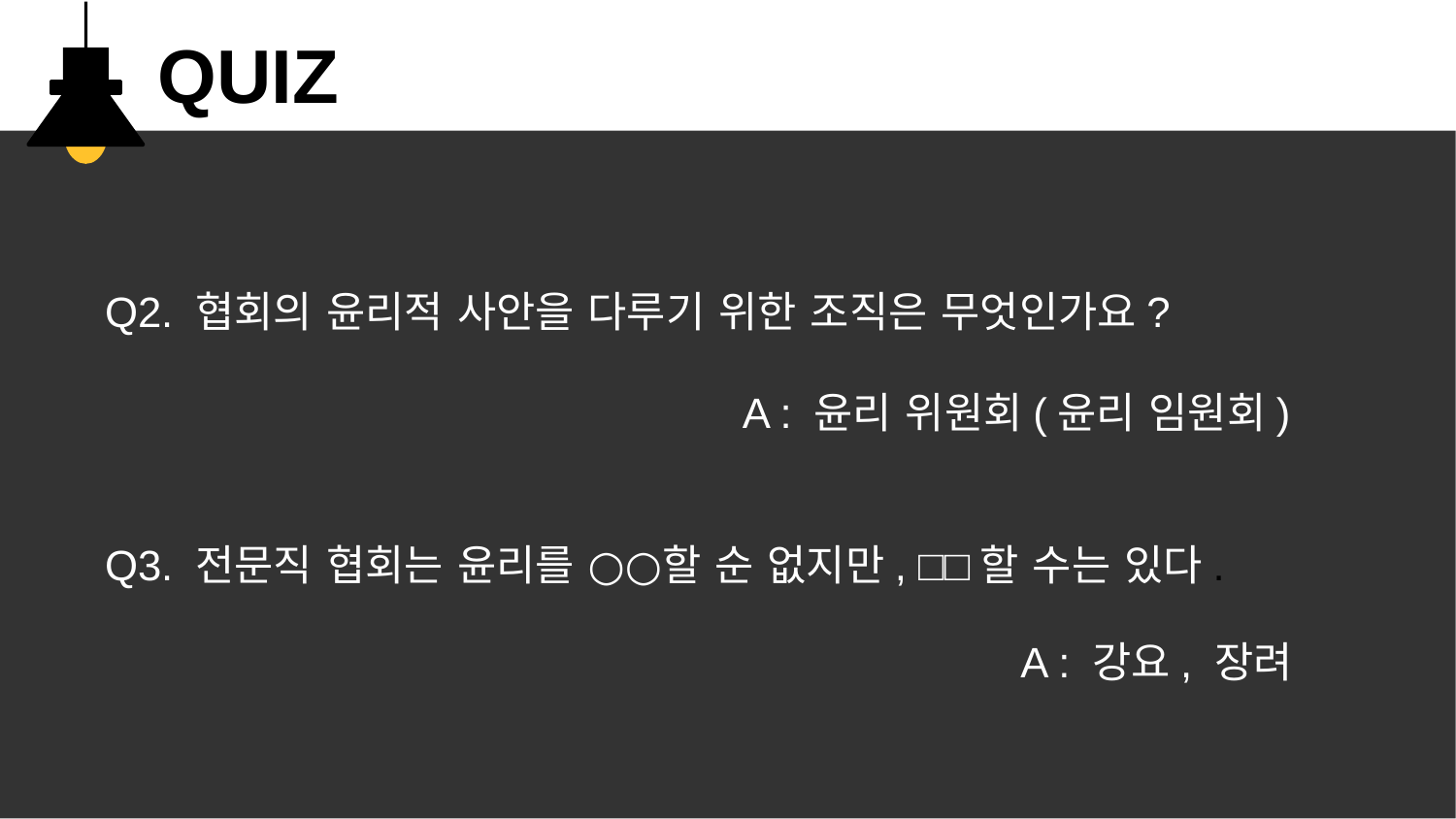

QUIZ
Q2. 협회의 윤리적 사안을 다루기 위한 조직은 무엇인가요?
A : 윤리 위원회(윤리 임원회)
Q3. 전문직 협회는 윤리를 ○○할 순 없지만, □□할 수는 있다.
A : 강요, 장려